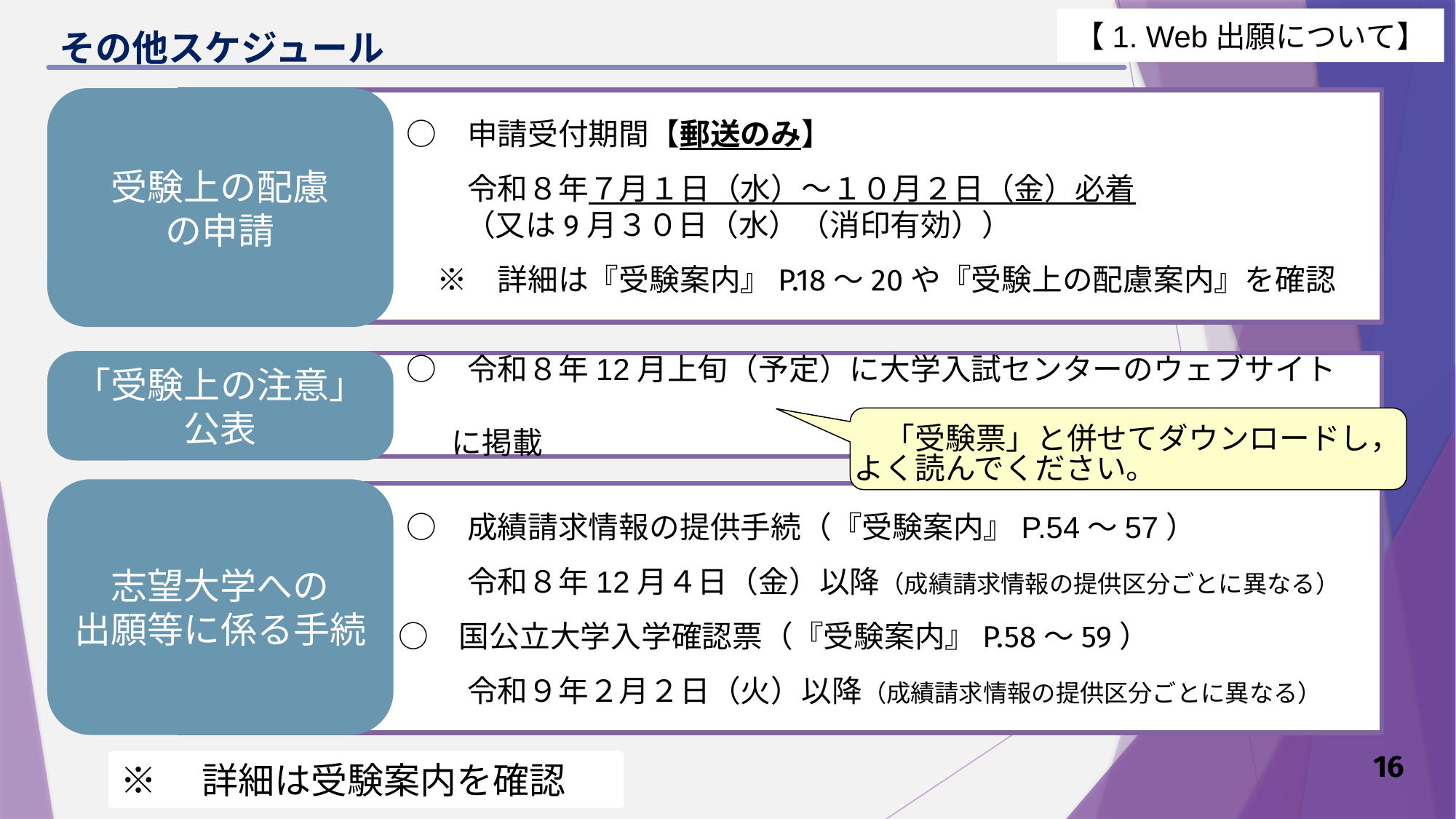

【1. Web出願について】
# その他スケジュール
受験上の配慮
の申請
　　　　　　　 ○　申請受付期間【郵送のみ】
　　　　　　　　　 令和８年７月１日（水）～１０月２日（金）必着
　　　　　　　　  （又は9月３０日（水）（消印有効））
　　　　　　　　 ※　詳細は『受験案内』P.18～20や『受験上の配慮案内』を確認
「受験上の注意」公表
　　　　　　　 ○　令和８年12月上旬（予定）に大学入試センターのウェブサイト　　　　　　　　　　　　
　　　　　　　　に掲載
　「受験票」と併せてダウンロードし，よく読んでください。
志望大学への
出願等に係る手続
　　　　　　　 ○　成績請求情報の提供手続（『受験案内』P.54～57）
　　　　　　　 　　令和８年12月４日（金）以降（成績請求情報の提供区分ごとに異なる）
　　　　　　　   ○　国公立大学入学確認票（『受験案内』P.58～59）
　　　　　　　 　　令和９年２月２日（火）以降（成績請求情報の提供区分ごとに異なる）
16
※　詳細は受験案内を確認